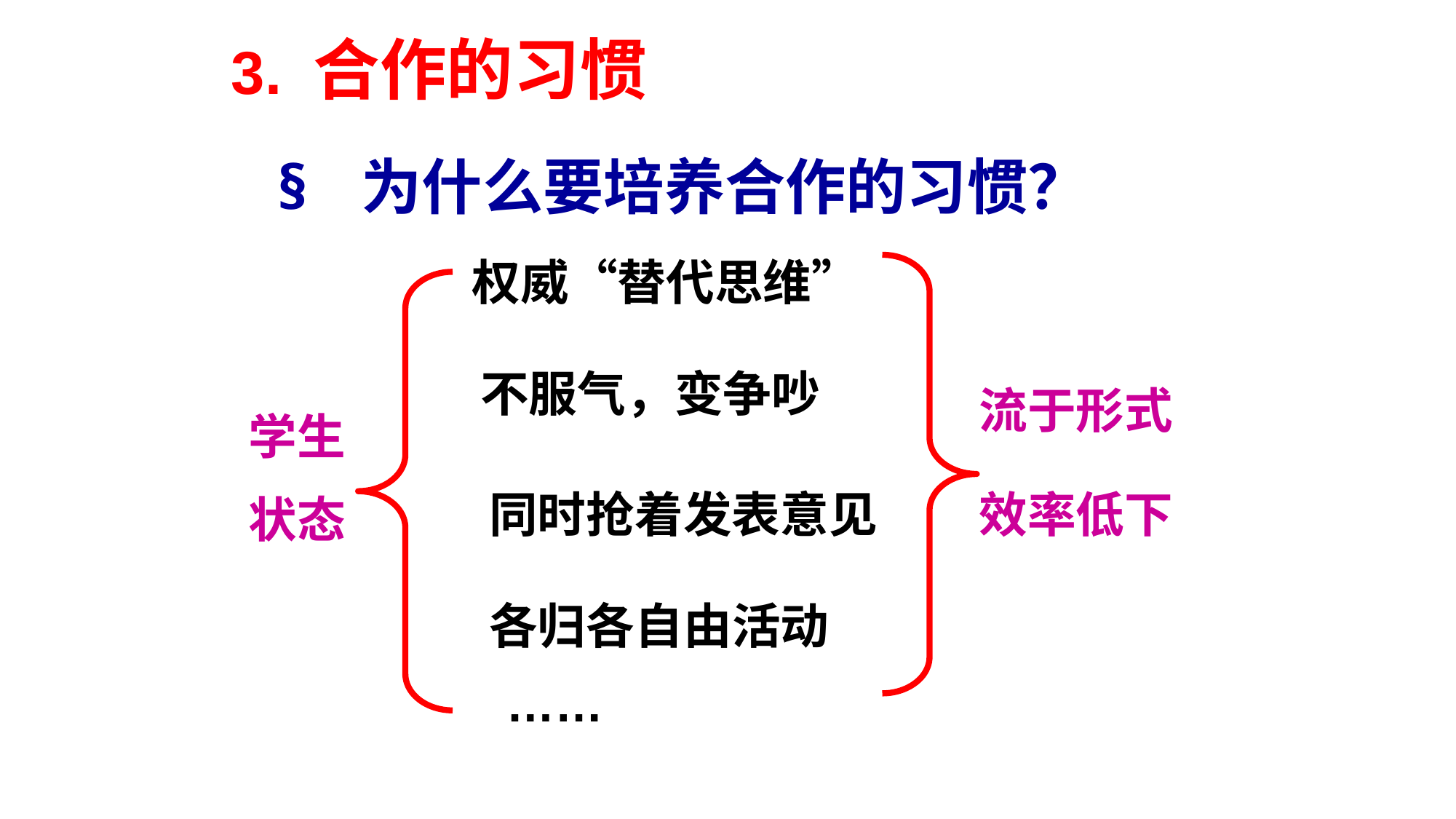

3. 合作的习惯
§ 为什么要培养合作的习惯？
权威“替代思维”

不服气，变争吵
流于形式
学生
状态
同时抢着发表意见
效率低下
各归各自由活动
……